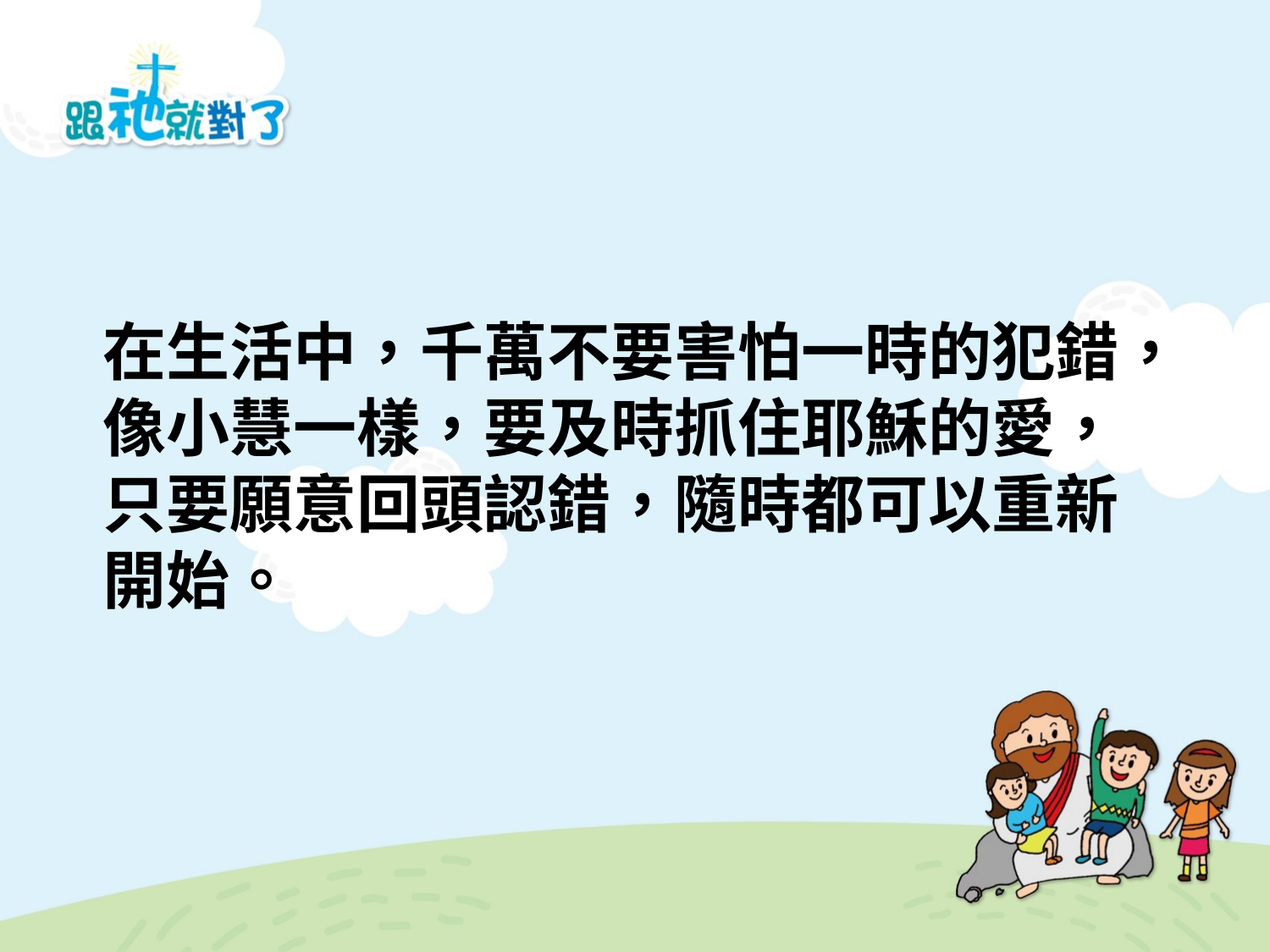

在生活中，千萬不要害怕一時的犯錯，像小慧一樣，要及時抓住耶穌的愛，只要願意回頭認錯，隨時都可以重新開始。